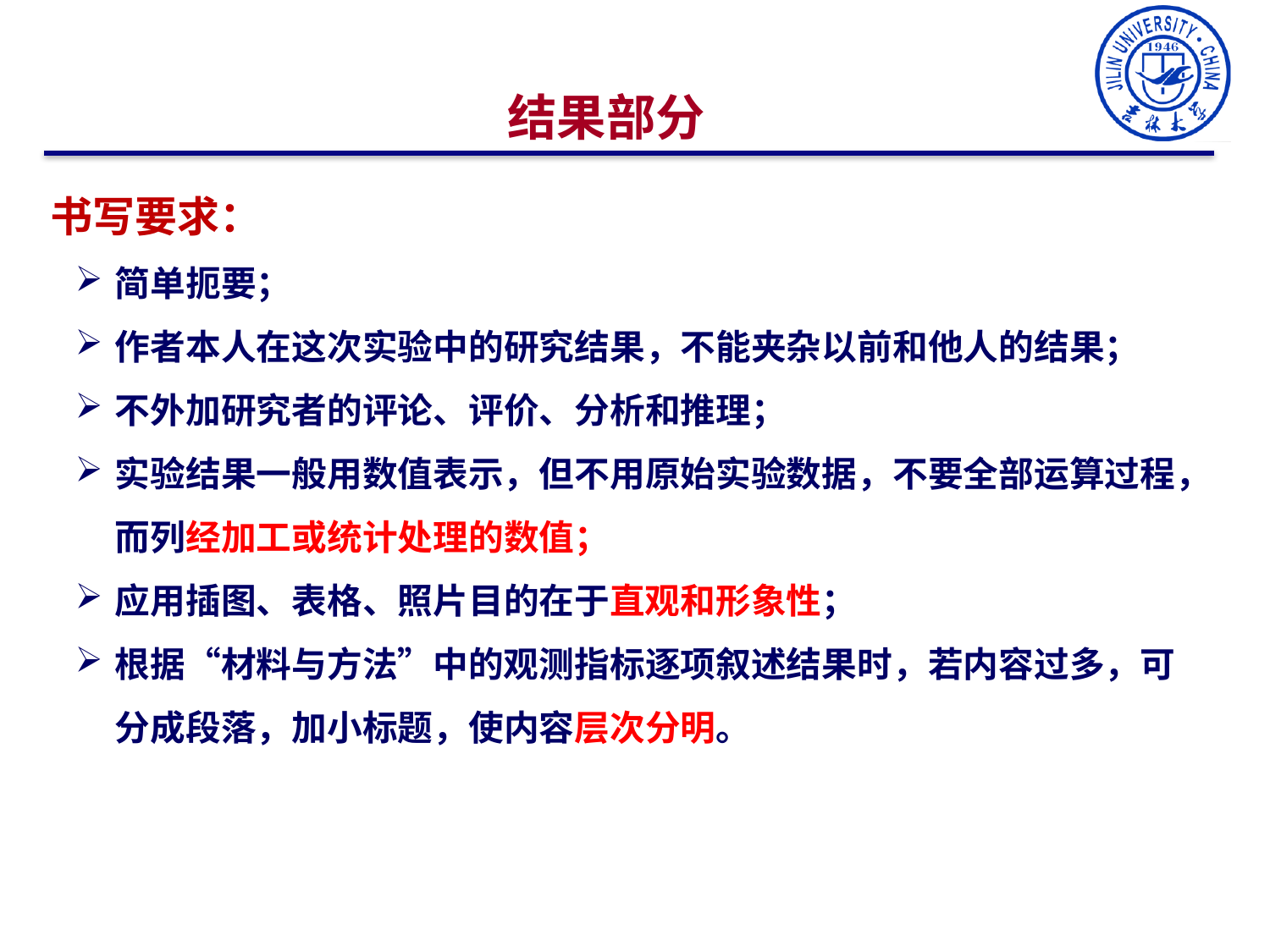

结果部分
   书写要求：
简单扼要；
作者本人在这次实验中的研究结果，不能夹杂以前和他人的结果；
不外加研究者的评论、评价、分析和推理；
实验结果一般用数值表示，但不用原始实验数据，不要全部运算过程，而列经加工或统计处理的数值；
应用插图、表格、照片目的在于直观和形象性；
根据“材料与方法”中的观测指标逐项叙述结果时，若内容过多，可分成段落，加小标题，使内容层次分明。